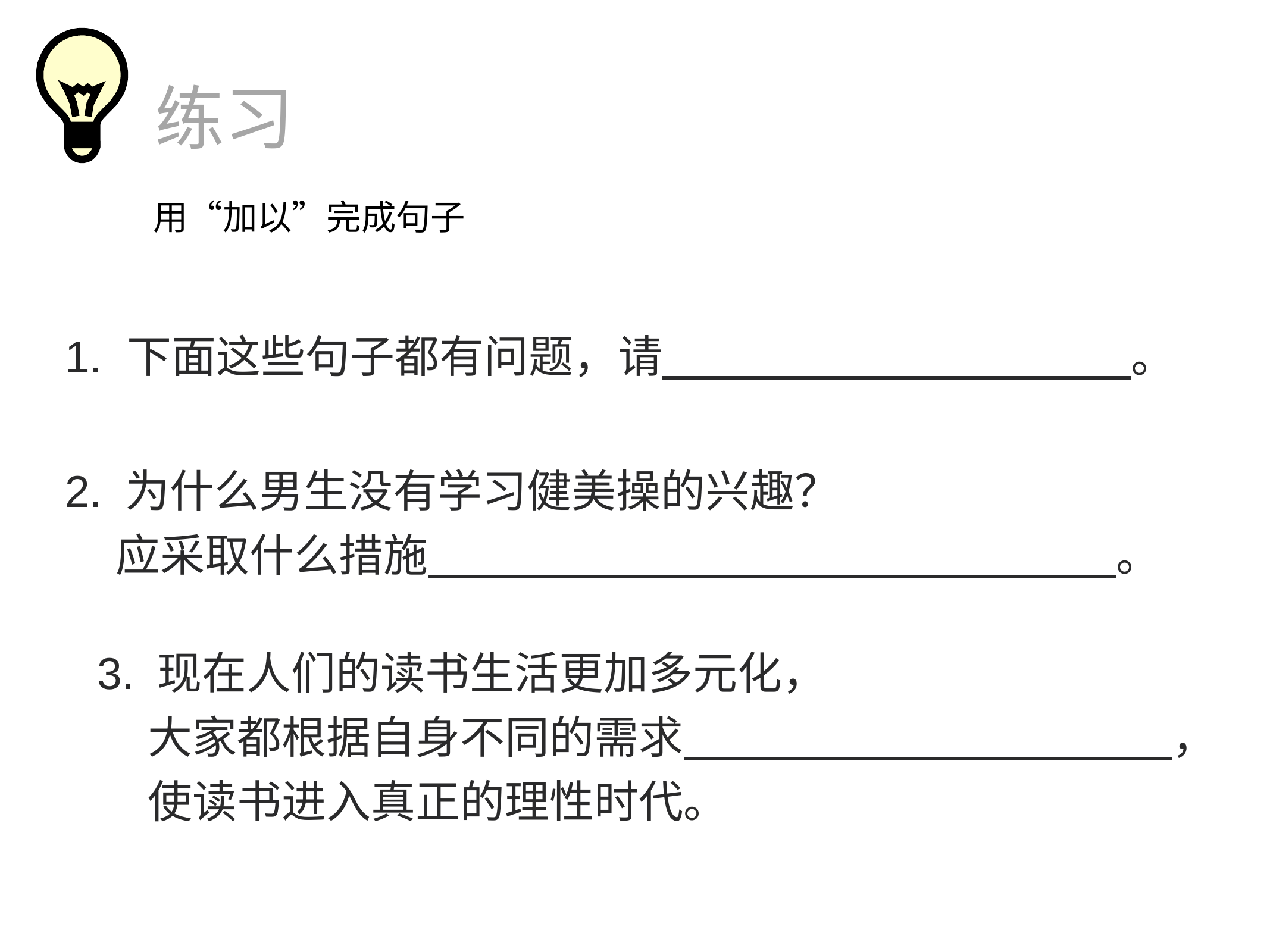

练习
用“加以”完成句子
下面这些句子都有问题，请                                               。
2. 为什么男生没有学习健美操的兴趣？
    应采取什么措施                                                                     。
3. 现在人们的读书生活更加多元化，
    大家都根据自身不同的需求                                                 ，
    使读书进入真正的理性时代。